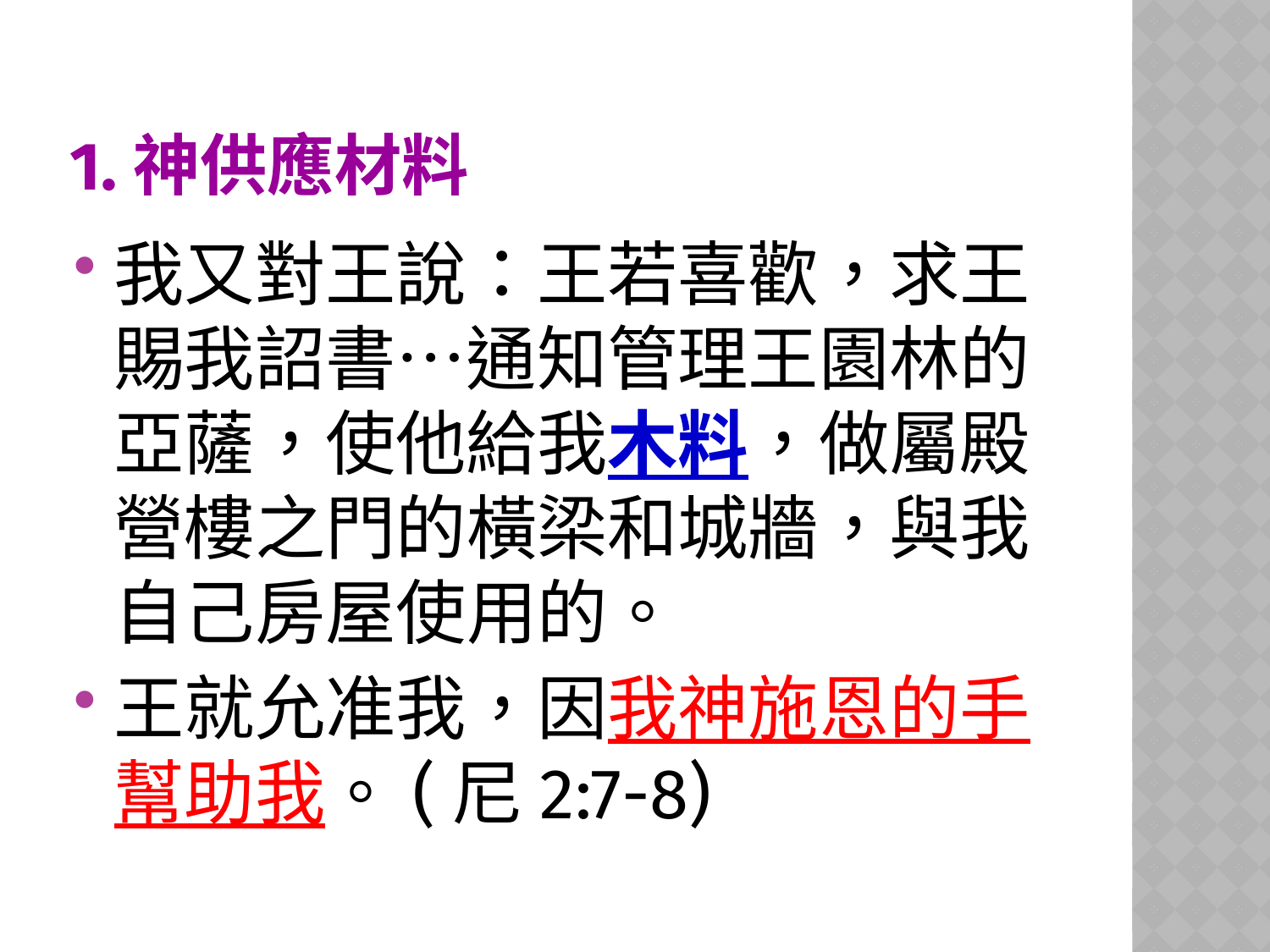

# 1.神供應材料
我又對王說：王若喜歡，求王賜我詔書…通知管理王園林的亞薩，使他給我木料，做屬殿營樓之門的橫梁和城牆，與我自己房屋使用的。
王就允准我，因我神施恩的手幫助我。(尼2:7-8)